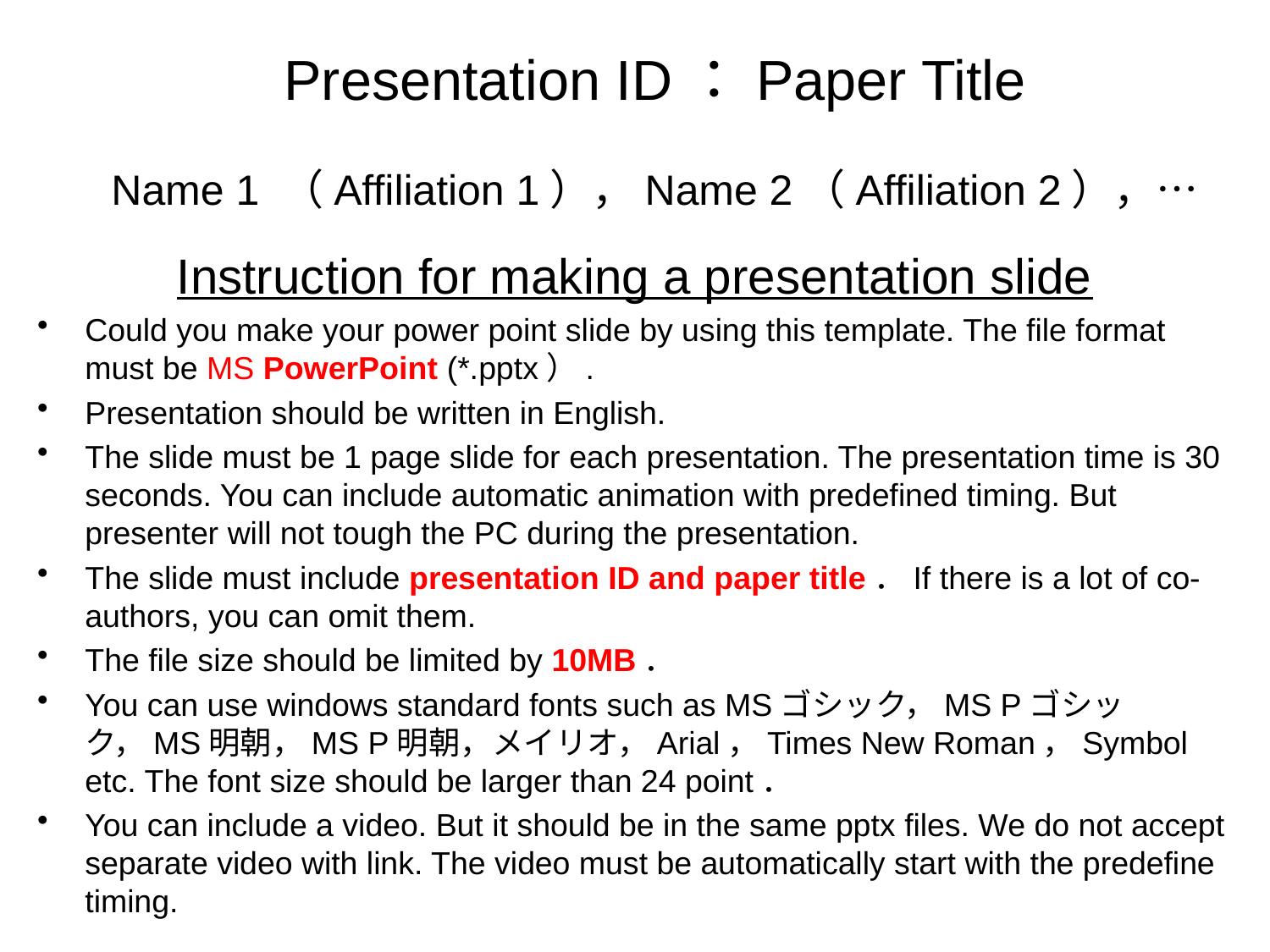

# Presentation ID：Paper Title
Name 1 （Affiliation 1），Name 2（Affiliation 2），…

Instruction for making a presentation slide
Could you make your power point slide by using this template. The file format must be MS PowerPoint (*.pptx）.
Presentation should be written in English.
The slide must be 1 page slide for each presentation. The presentation time is 30 seconds. You can include automatic animation with predefined timing. But presenter will not tough the PC during the presentation.
The slide must include presentation ID and paper title．If there is a lot of co-authors, you can omit them.
The file size should be limited by 10MB．
You can use windows standard fonts such as MSゴシック，MS Pゴシック，MS明朝，MS P明朝，メイリオ，Arial，Times New Roman，Symbol etc. The font size should be larger than 24 point．
You can include a video. But it should be in the same pptx files. We do not accept separate video with link. The video must be automatically start with the predefine timing.